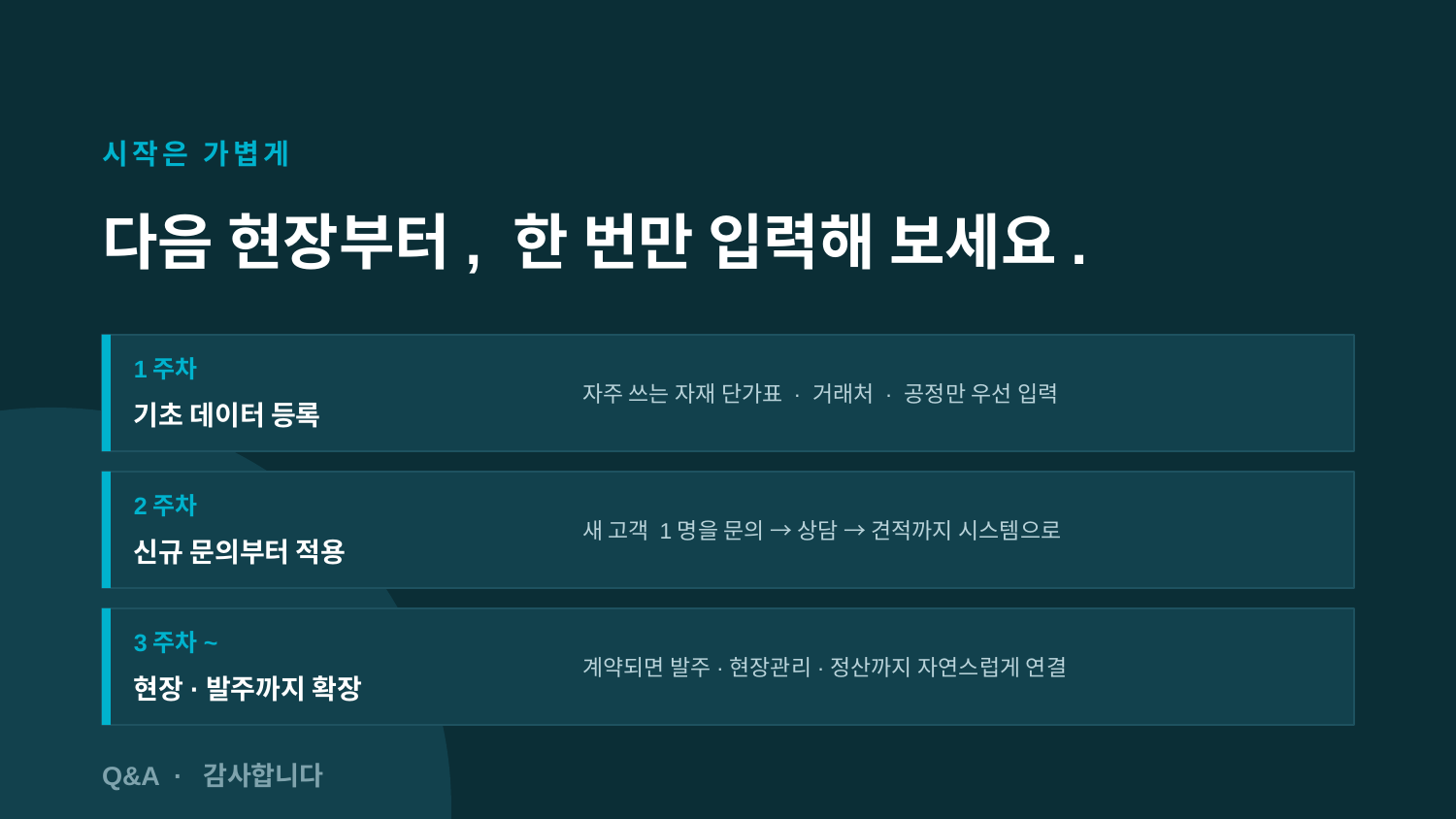

시작은 가볍게
다음 현장부터, 한 번만 입력해 보세요.

자주 쓰는 자재 단가표 · 거래처 · 공정만 우선 입력
1주차
기초 데이터 등록

새 고객 1명을 문의 → 상담 → 견적까지 시스템으로
2주차
신규 문의부터 적용

계약되면 발주·현장관리·정산까지 자연스럽게 연결
3주차~
현장·발주까지 확장
Q&A  ·  감사합니다